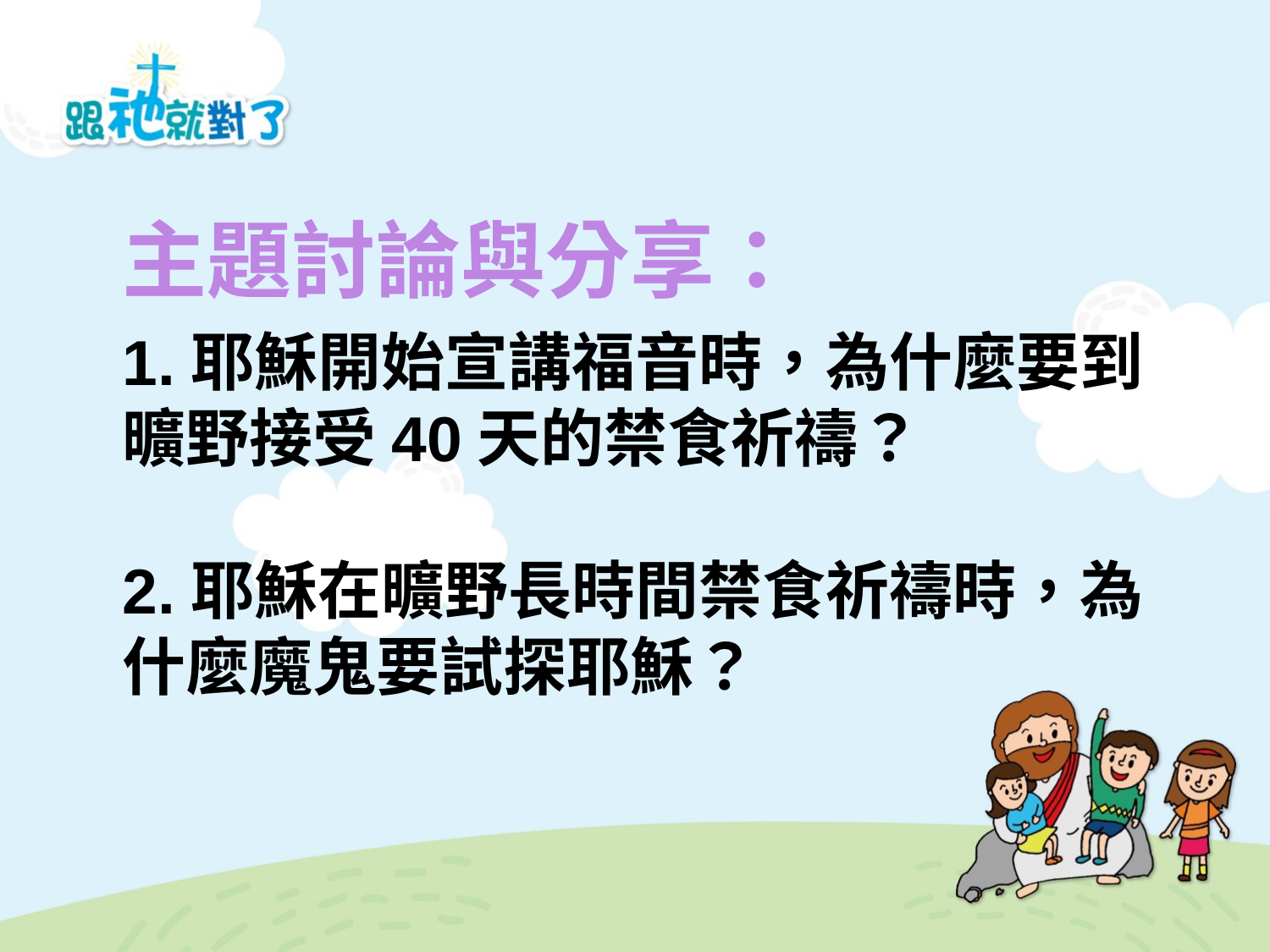

主題討論與分享：
1.耶穌開始宣講福音時，為什麼要到曠野接受40天的禁食祈禱？

2.耶穌在曠野長時間禁食祈禱時，為什麼魔鬼要試探耶穌？